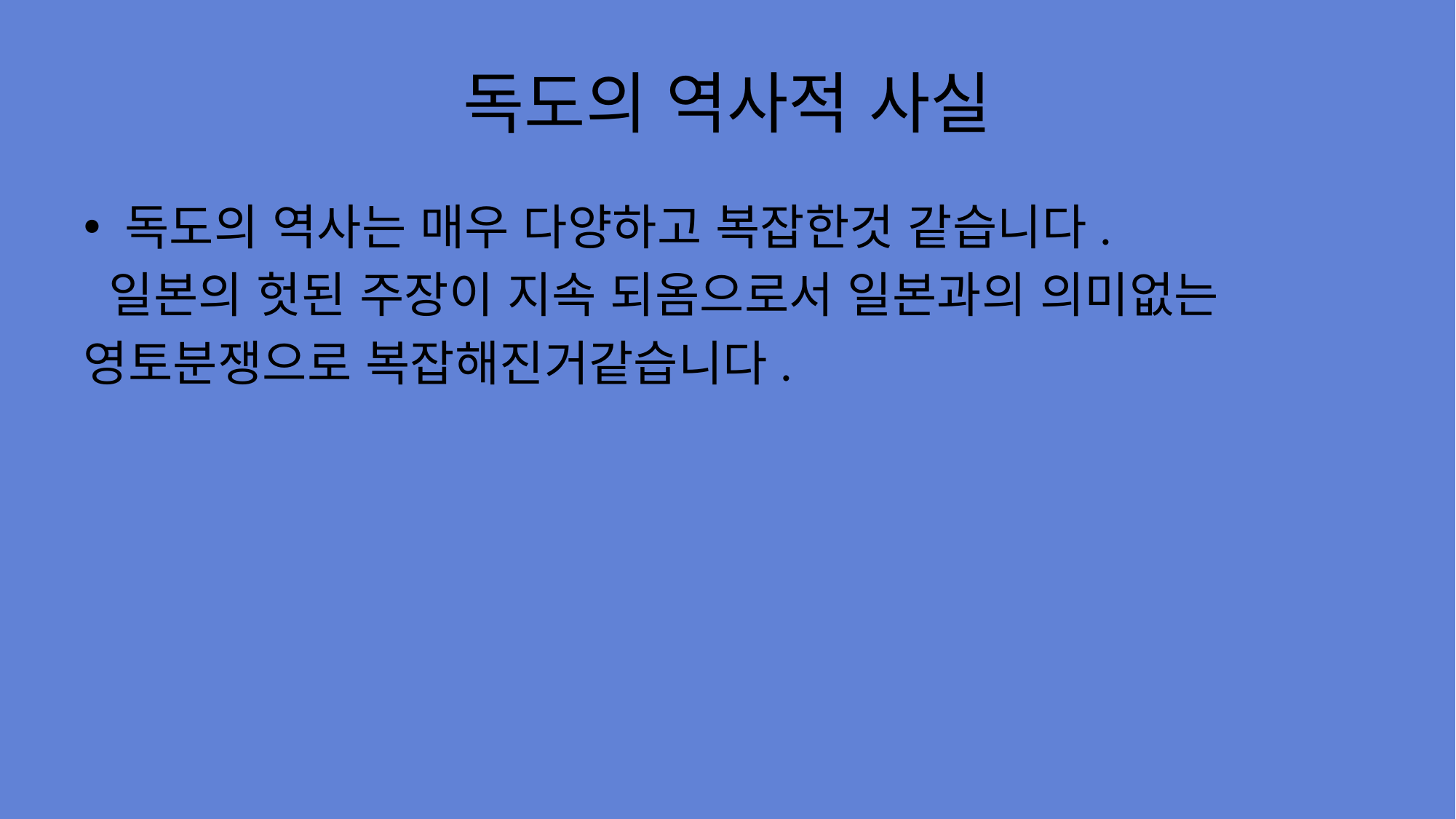

# 독도의 역사적 사실
독도의 역사는 매우 다양하고 복잡한것 같습니다.
 일본의 헛된 주장이 지속 되옴으로서 일본과의 의미없는
영토분쟁으로 복잡해진거같습니다.